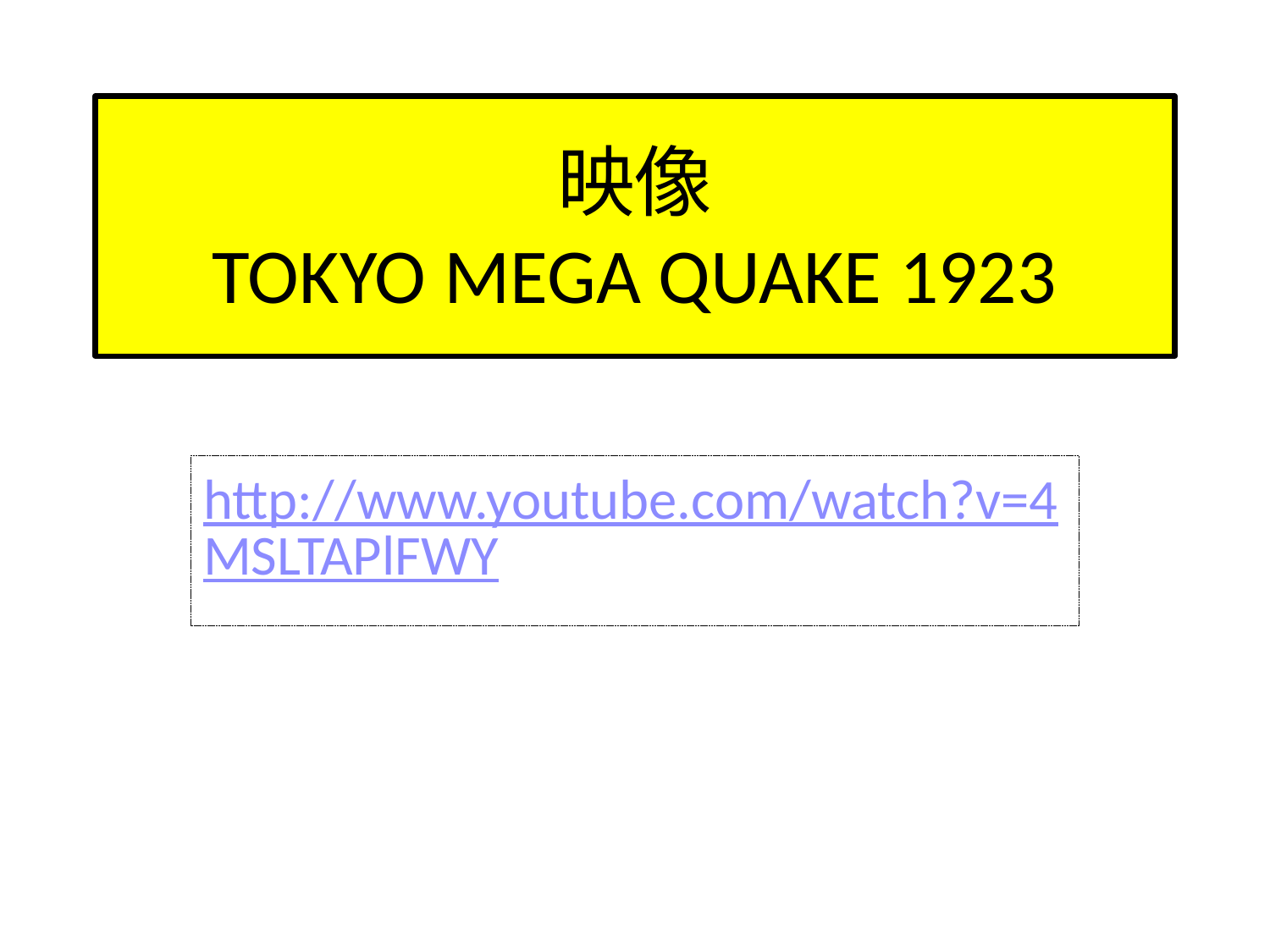

# 映像 TOKYO MEGA QUAKE 1923
http://www.youtube.com/watch?v=4MSLTAPlFWY